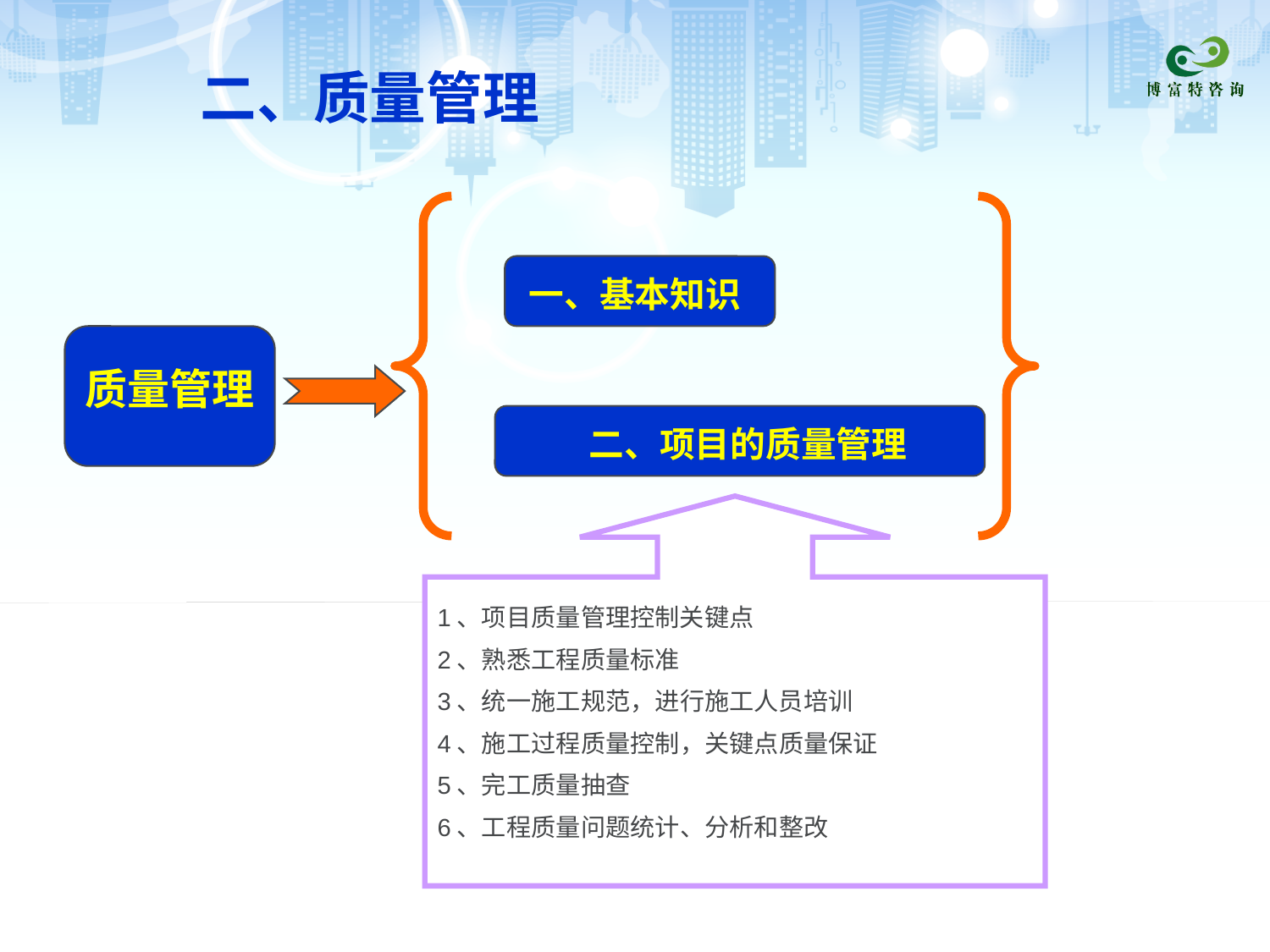

二、质量管理

一、基本知识

质量管理

 二、项目的质量管理

1、项目质量管理控制关键点
2、熟悉工程质量标准
3、统一施工规范，进行施工人员培训
4、施工过程质量控制，关键点质量保证
5、完工质量抽查
6、工程质量问题统计、分析和整改